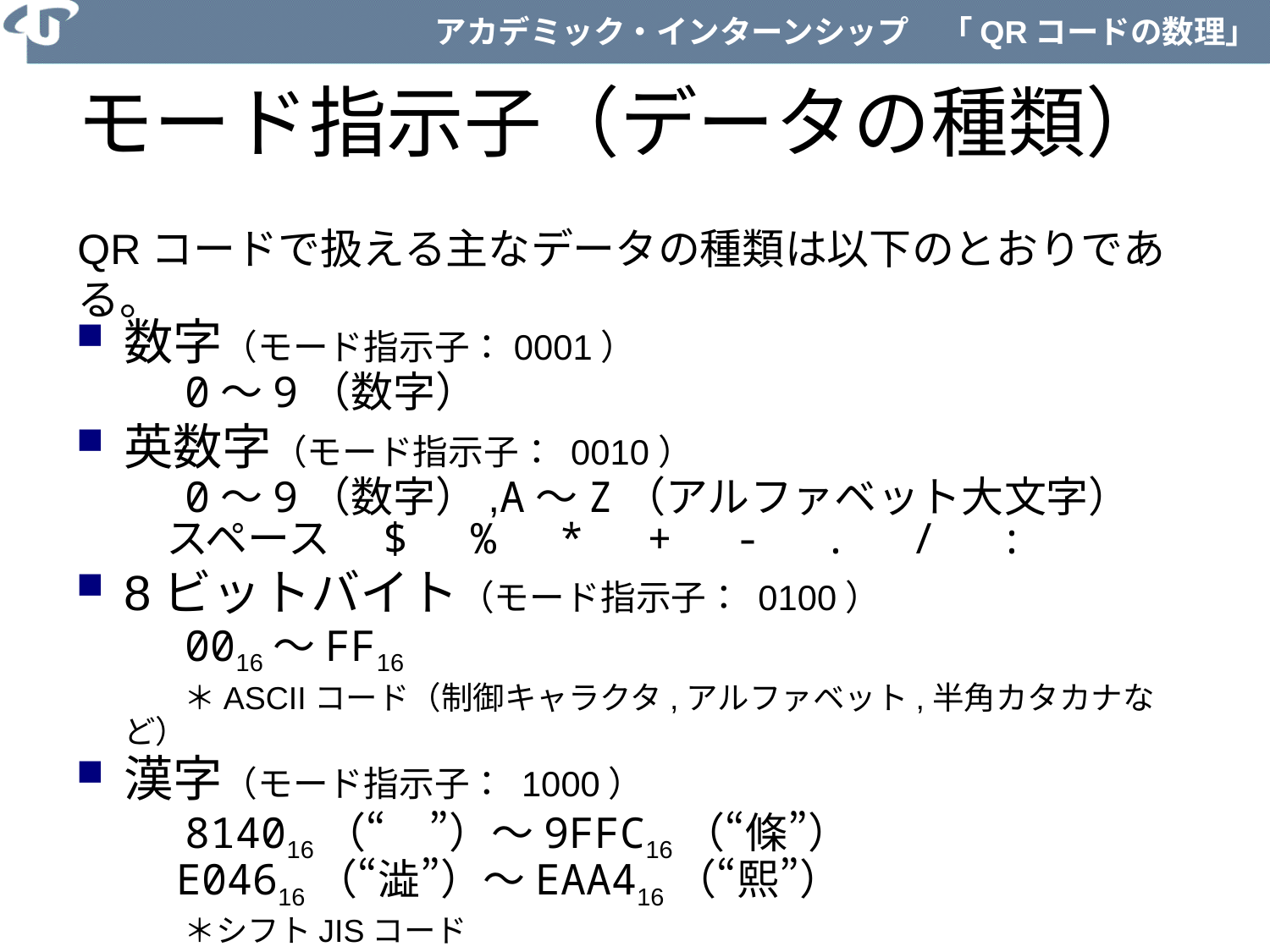

# モード指示子（データの種類）
QRコードで扱える主なデータの種類は以下のとおりである。
数字（モード指示子：0001）
　0～9（数字）
英数字（モード指示子： 0010）
　0～9（数字）,A～Z（アルファベット大文字）
　スペース　$　%　*　+　-　.　/　:
8ビットバイト（モード指示子： 0100）
　0016～FF16
　 ＊ASCIIコード（制御キャラクタ,アルファベット,半角カタカナなど）
漢字（モード指示子： 1000）
　814016（“　”）～9FFC16（“條”）
　E04616（“澁”）～EAA416（“熙”）
 　＊シフトJISコード